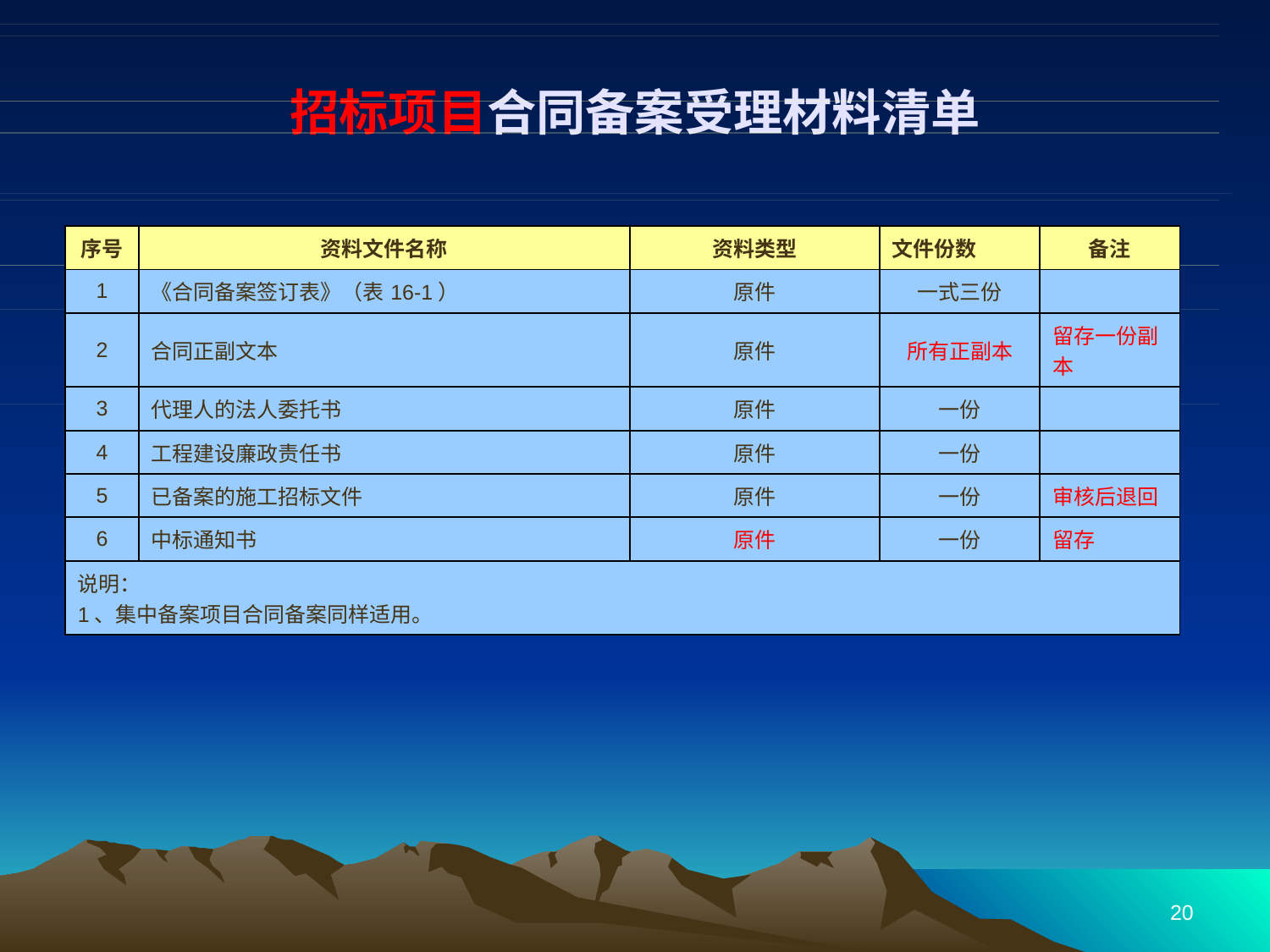

# 招标项目合同备案受理材料清单

| 序号 | 资料文件名称 | 资料类型 | 文件份数 | 备注 |
| --- | --- | --- | --- | --- |
| 1 | 《合同备案签订表》（表16-1） | 原件 | 一式三份 |  |
| 2 | 合同正副文本 | 原件 | 所有正副本 | 留存一份副本 |
| 3 | 代理人的法人委托书 | 原件 | 一份 |  |
| 4 | 工程建设廉政责任书 | 原件 | 一份 |  |
| 5 | 已备案的施工招标文件 | 原件 | 一份 | 审核后退回 |
| 6 | 中标通知书 | 原件 | 一份 | 留存 |
| 说明： 1、集中备案项目合同备案同样适用。 |  |  |  |  |

20